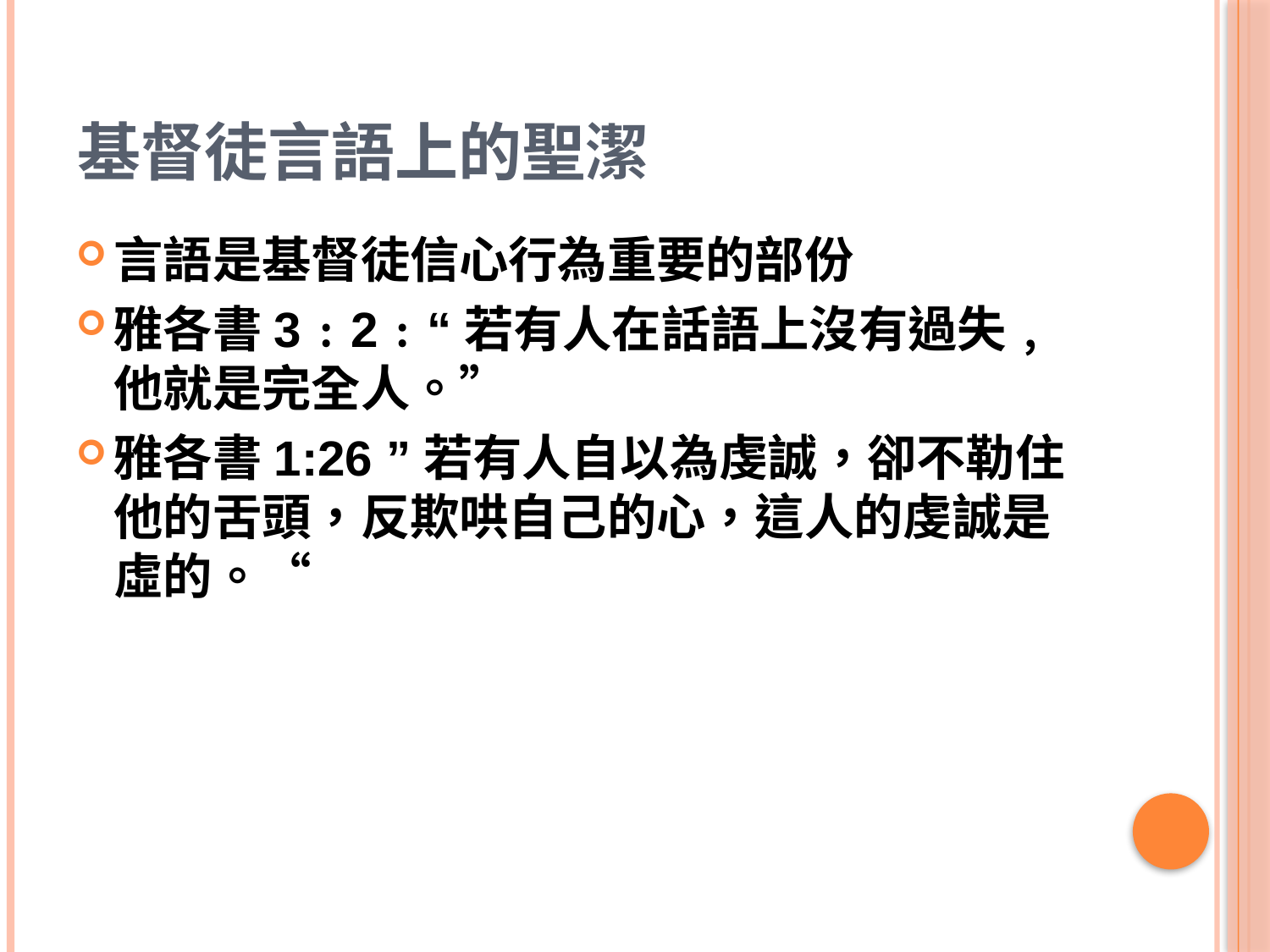

# 基督徒言語上的聖潔
言語是基督徒信心行為重要的部份
雅各書3﹕2﹕“若有人在話語上沒有過失﹐他就是完全人。”
雅各書1:26 ”若有人自以為虔誠，卻不勒住他的舌頭，反欺哄自己的心，這人的虔誠是虛的。“